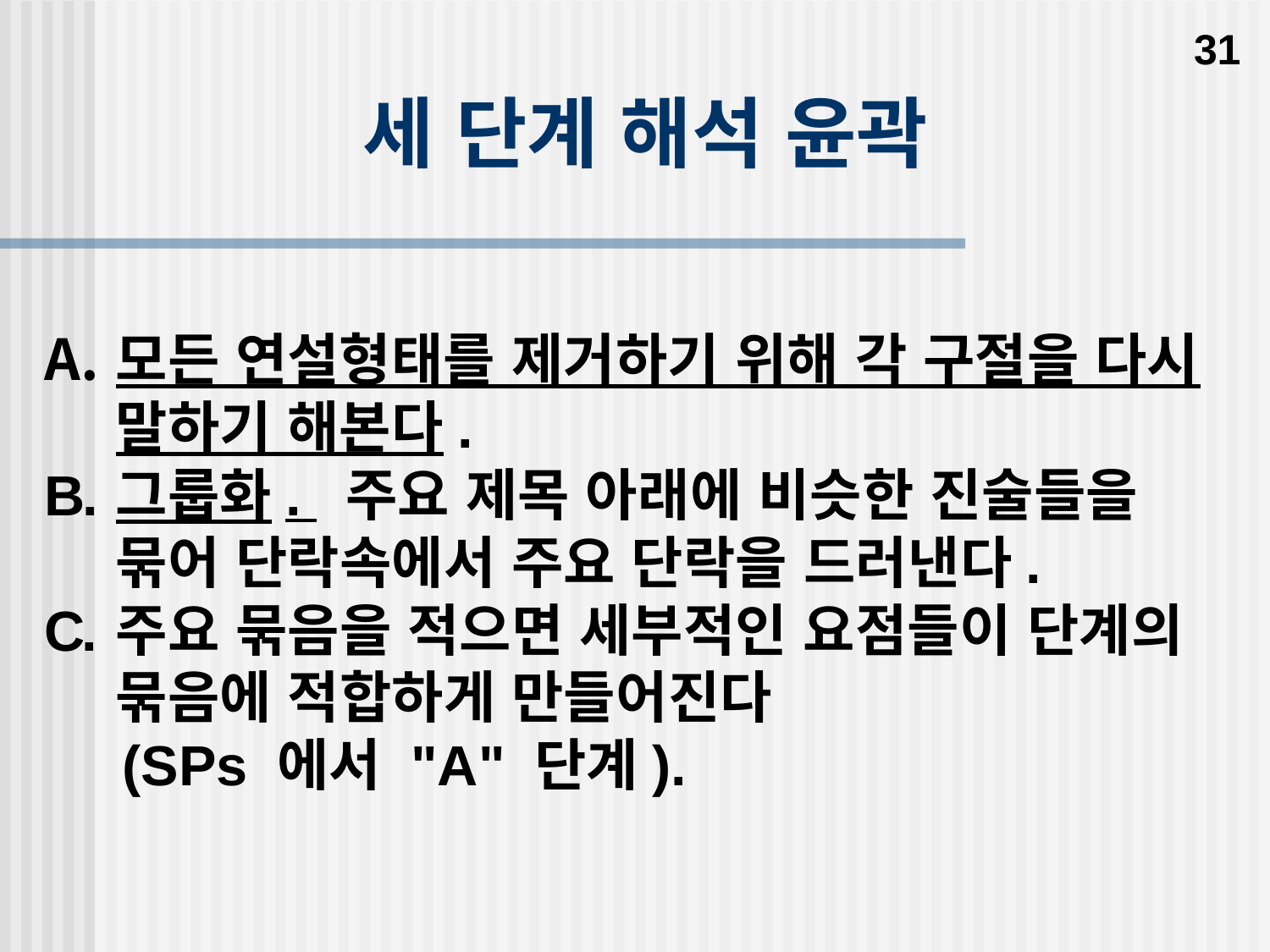

31
세 단계 해석 윤곽
모든 연설형태를 제거하기 위해 각 구절을 다시 말하기 해본다.
그룹화.  주요 제목 아래에 비슷한 진술들을 묶어 단락속에서 주요 단락을 드러낸다.
주요 묶음을 적으면 세부적인 요점들이 단계의 묶음에 적합하게 만들어진다
     (SPs 에서 "A" 단계).